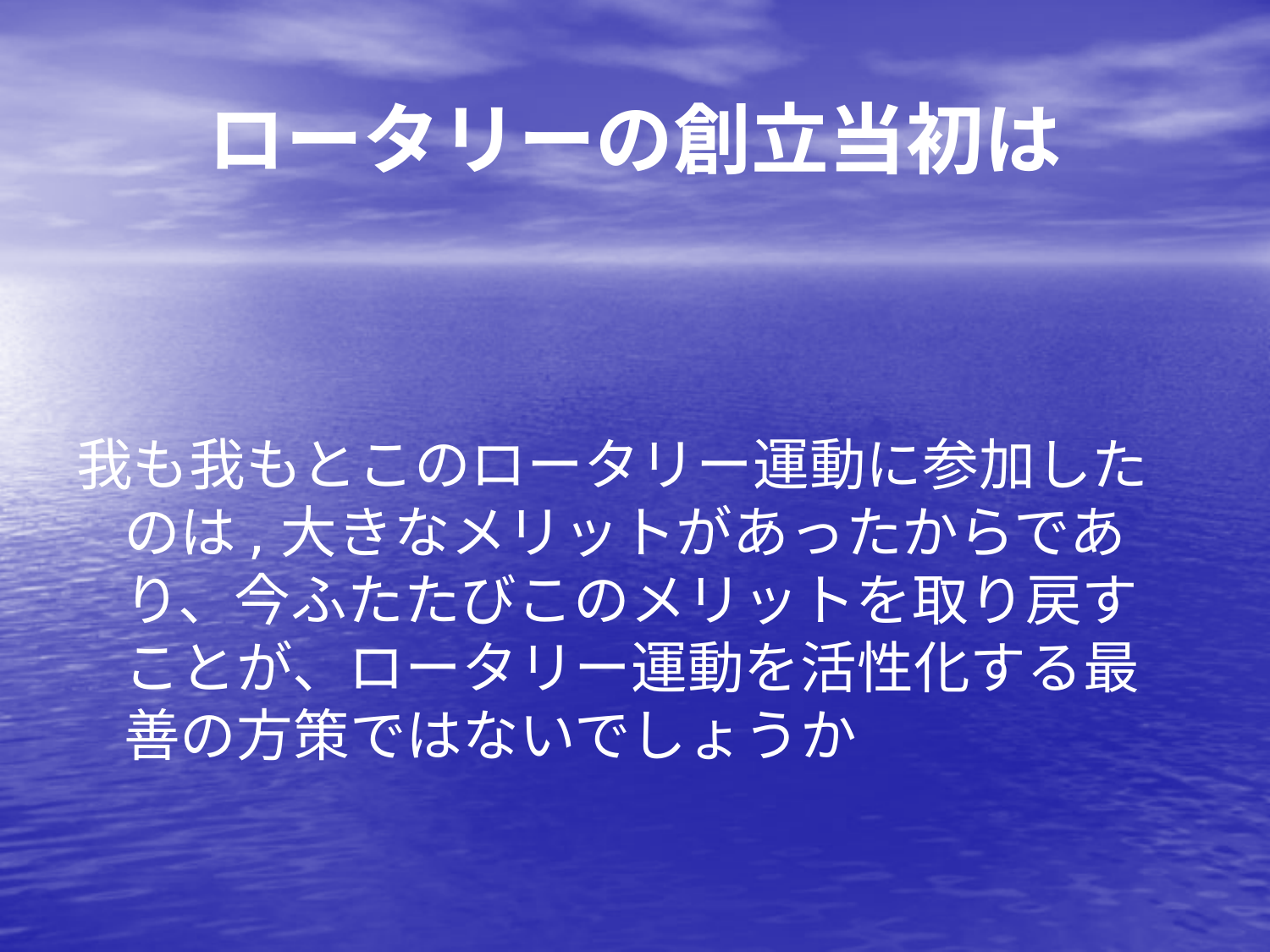

# ロータリーの創立当初は

我も我もとこのロータリー運動に参加したのは,大きなメリットがあったからであり、今ふたたびこのメリットを取り戻すことが、ロータリー運動を活性化する最善の方策ではないでしょうか